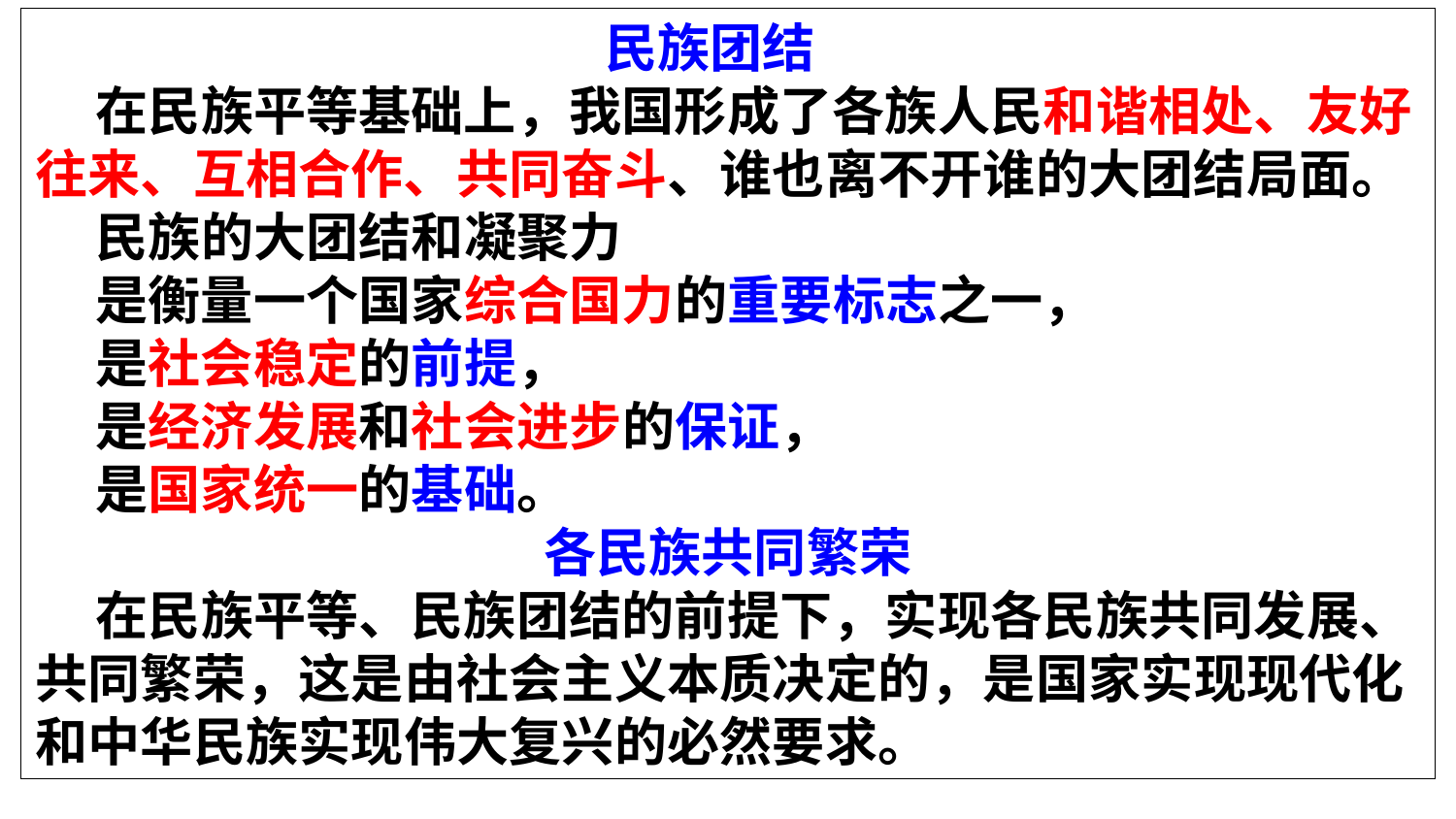

民族团结
    在民族平等基础上，我国形成了各族人民和谐相处、友好往来、互相合作、共同奋斗、谁也离不开谁的大团结局面。
    民族的大团结和凝聚力
    是衡量一个国家综合国力的重要标志之一，
    是社会稳定的前提，
    是经济发展和社会进步的保证，
    是国家统一的基础。
各民族共同繁荣
    在民族平等、民族团结的前提下，实现各民族共同发展、共同繁荣，这是由社会主义本质决定的，是国家实现现代化和中华民族实现伟大复兴的必然要求。